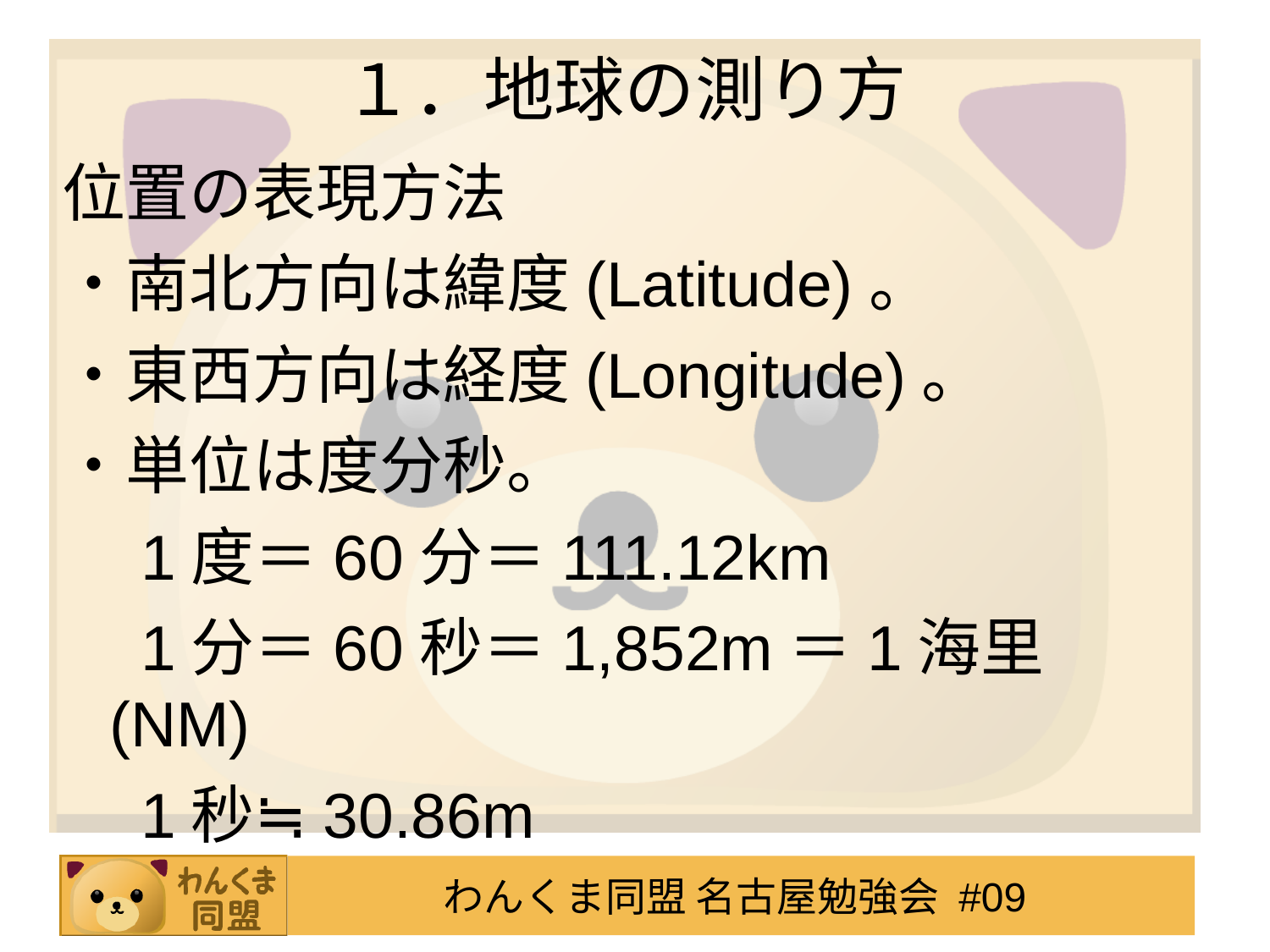

# １．地球の測り方
位置の表現方法
・南北方向は緯度(Latitude)。
・東西方向は経度(Longitude)。
・単位は度分秒。
　1度＝60分＝111.12km
　1分＝60秒＝1,852m＝1海里(NM)
　1秒≒30.86m